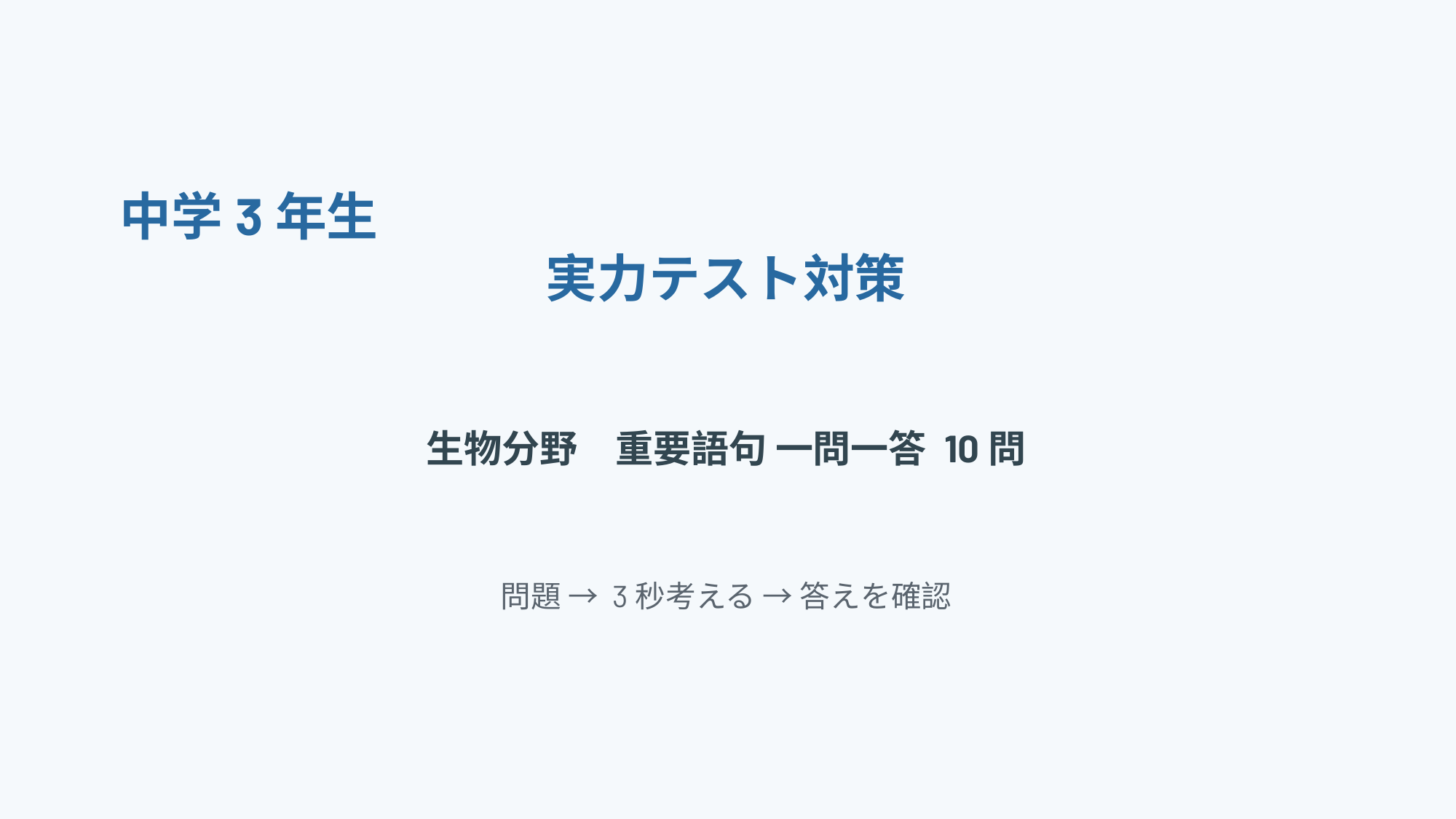

中学3年生
実力テスト対策
生物分野　重要語句 一問一答 10問
問題 → 3秒考える → 答えを確認